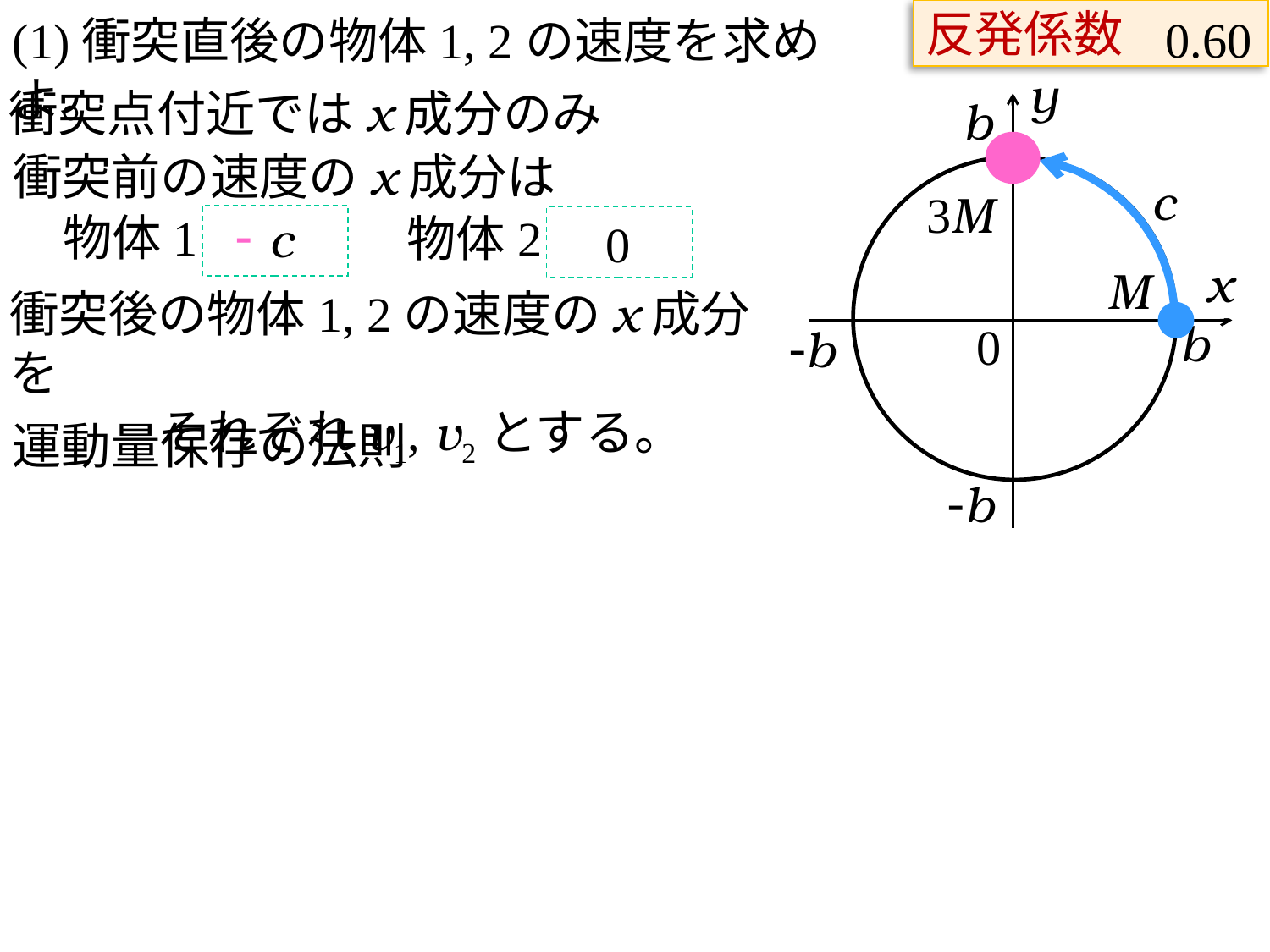

反発係数
0.60
(1)衝突直後の物体1, 2の速度を求めよ。
y
x
0
b

c
3M
M

b
−b
−b
衝突点付近ではx成分のみ
衝突前の速度のx成分は
−
物体1
物体2
c

0
衝突後の物体1, 2の速度のx成分を
　　　それぞれv1, v2とする。
運動量保存の法則